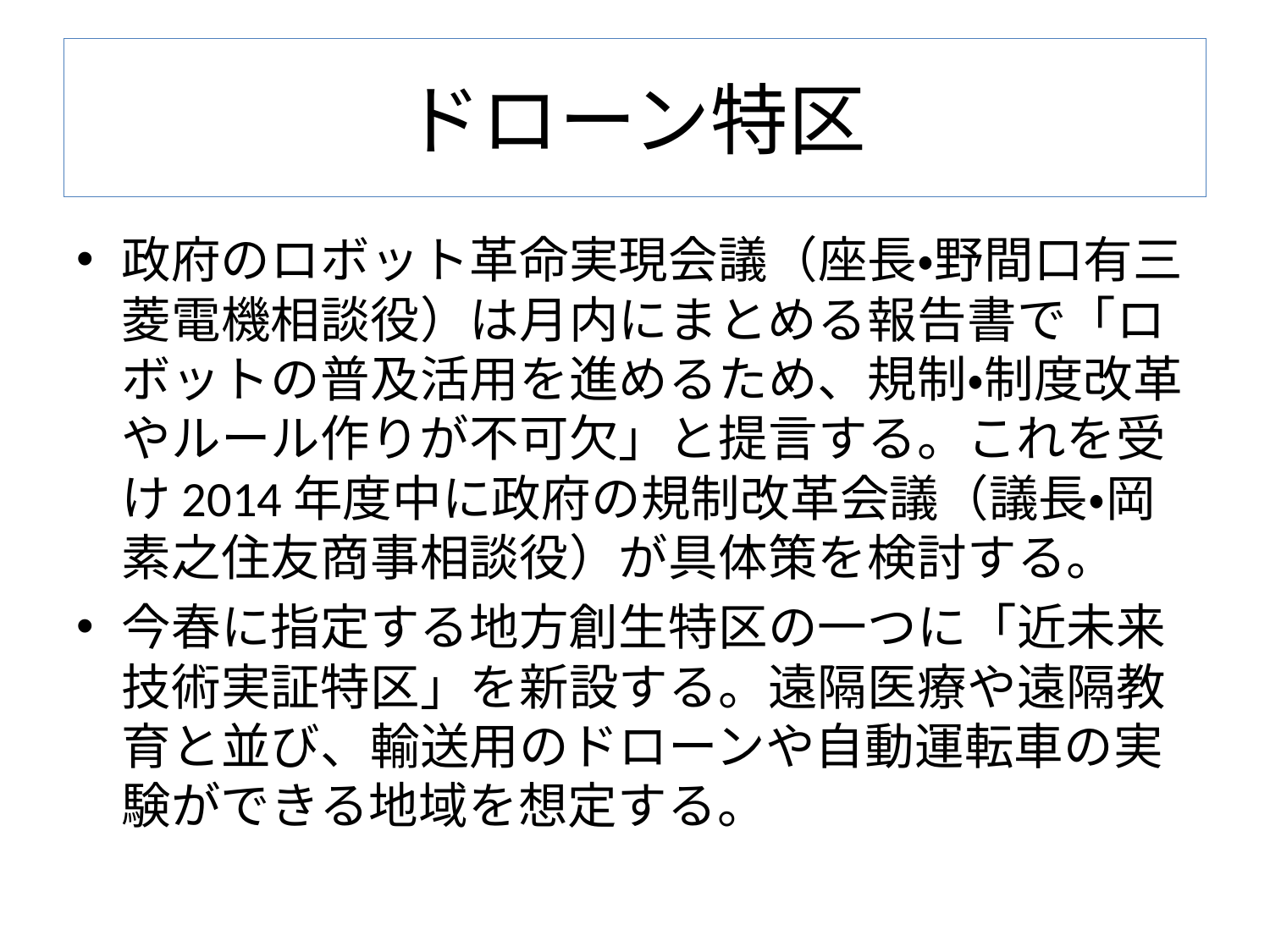

# ドローン特区
政府のロボット革命実現会議（座長・野間口有三菱電機相談役）は月内にまとめる報告書で「ロボットの普及活用を進めるため、規制・制度改革やルール作りが不可欠」と提言する。これを受け2014年度中に政府の規制改革会議（議長・岡素之住友商事相談役）が具体策を検討する。
今春に指定する地方創生特区の一つに「近未来技術実証特区」を新設する。遠隔医療や遠隔教育と並び、輸送用のドローンや自動運転車の実験ができる地域を想定する。